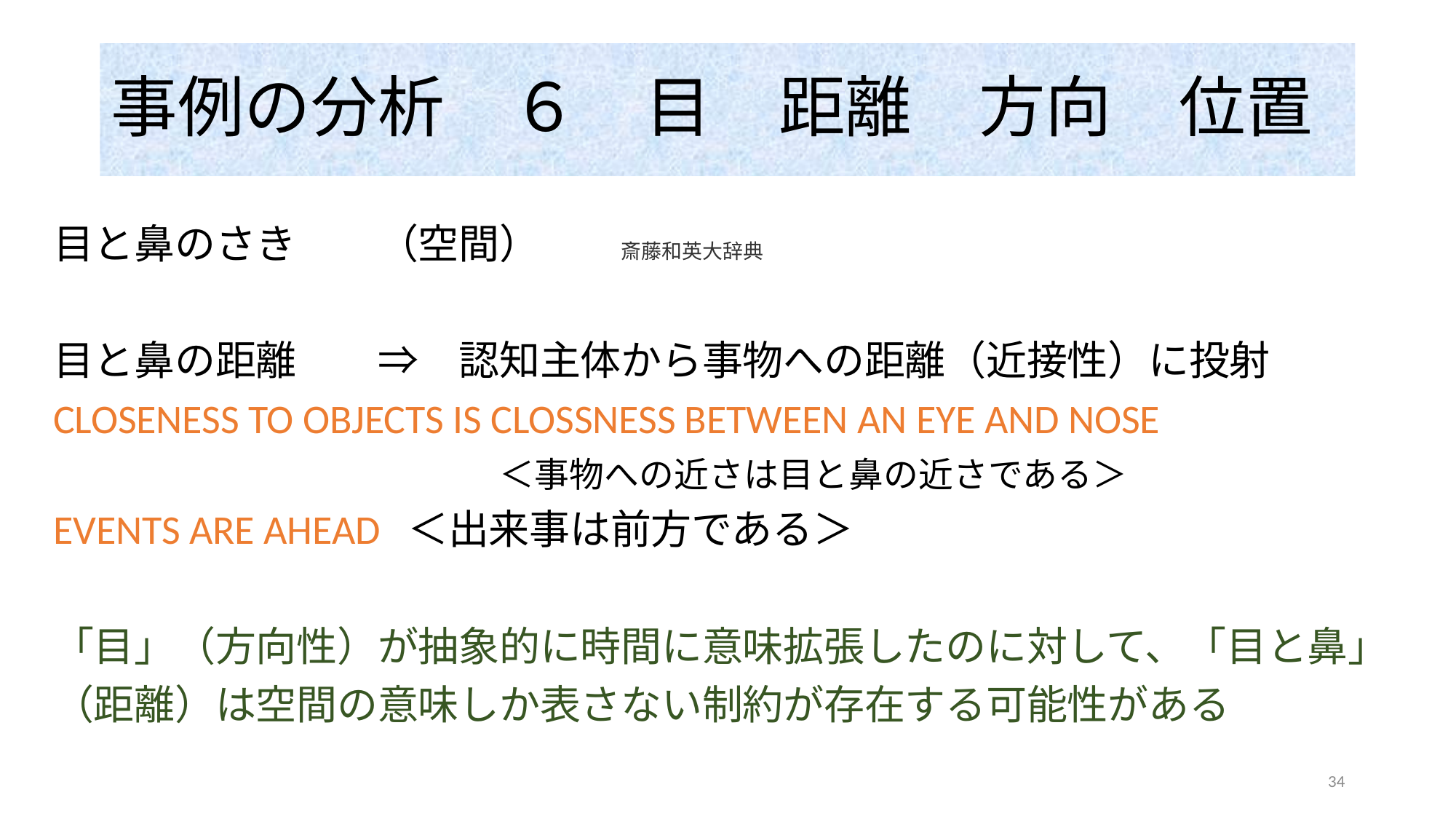

# 事例の分析　６　目　距離　方向　位置
目と鼻のさき　　（空間）　　斎藤和英大辞典

目と鼻の距離　　⇒　認知主体から事物への距離（近接性）に投射
CLOSENESS TO OBJECTS IS CLOSSNESS BETWEEN AN EYE AND NOSE
                                                        ＜事物への近さは目と鼻の近さである＞
EVENTS ARE AHEAD  ＜出来事は前方である＞

「目」（方向性）が抽象的に時間に意味拡張したのに対して、「目と鼻」
（距離）は空間の意味しか表さない制約が存在する可能性がある
34